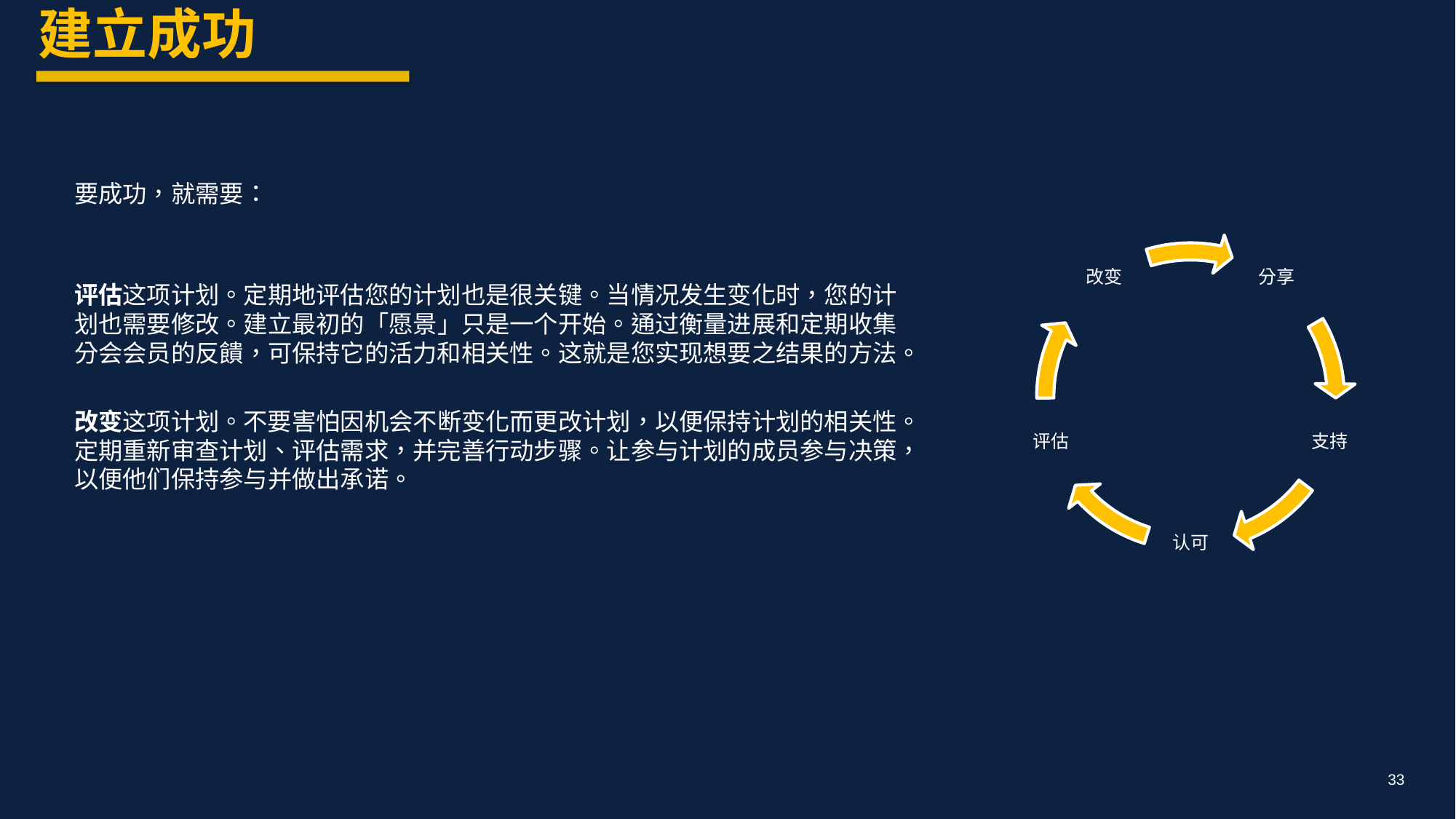

建立成功

要成功，就需要：

评估这项计划。定期地评估您的计划也是很关键。当情况发生变化时，您的计划也需要修改。建立最初的「愿景」只是一个开始。通过衡量进展和定期收集分会会员的反饋，可保持它的活力和相关性。这就是您实现想要之结果的方法。

改变这项计划。不要害怕因机会不断变化而更改计划，以便保持计划的相关性。定期重新审查计划、评估需求，并完善行动步骤。让参与计划的成员参与决策，以便他们保持参与并做出承诺。

分享
支持
认可
评估
改变
33